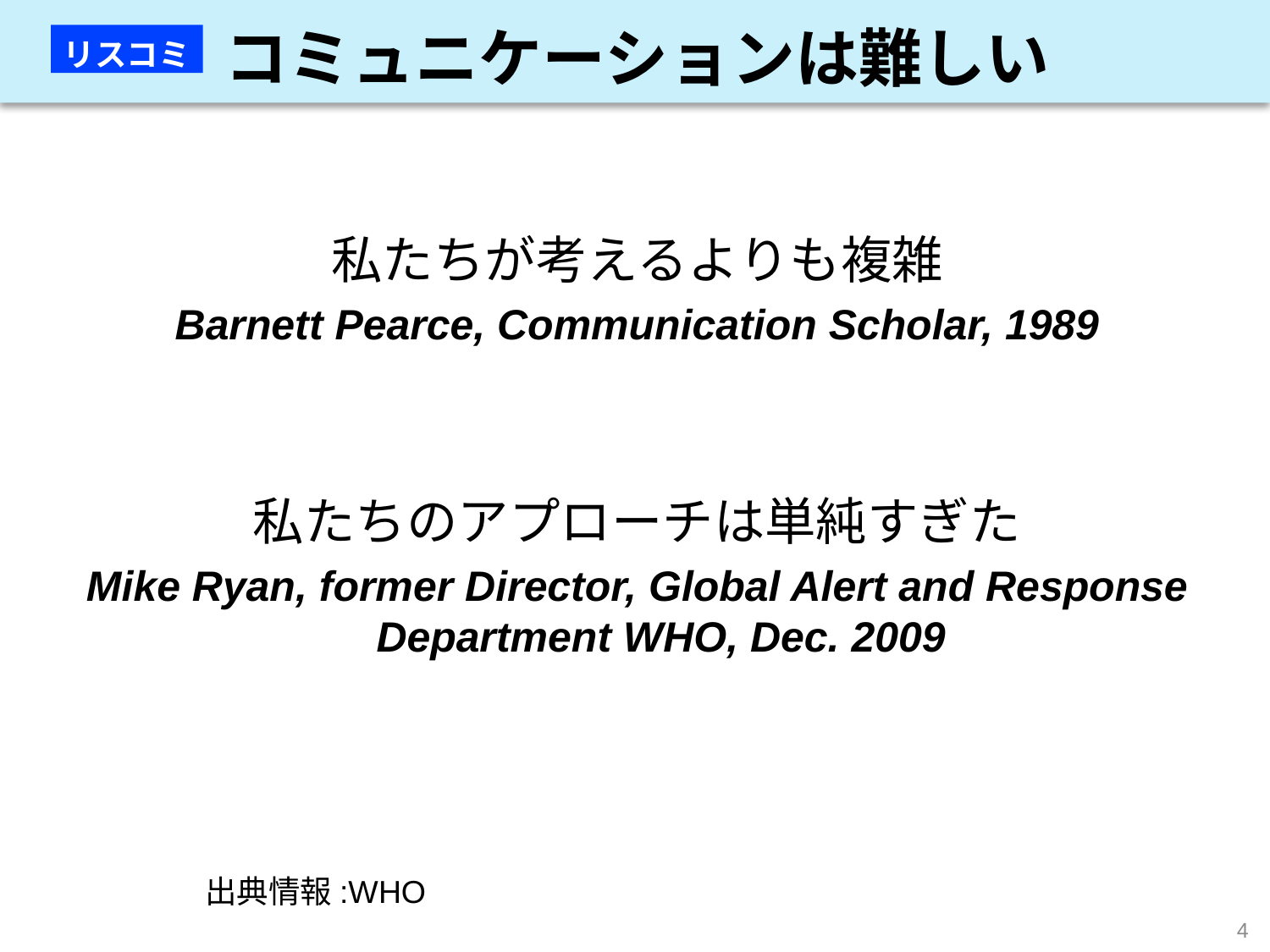

# コミュニケーションは難しい
リスコミ
私たちが考えるよりも複雑
Barnett Pearce, Communication Scholar, 1989

私たちのアプローチは単純すぎた
Mike Ryan, former Director, Global Alert and Response Department WHO, Dec. 2009

出典情報:WHO
4